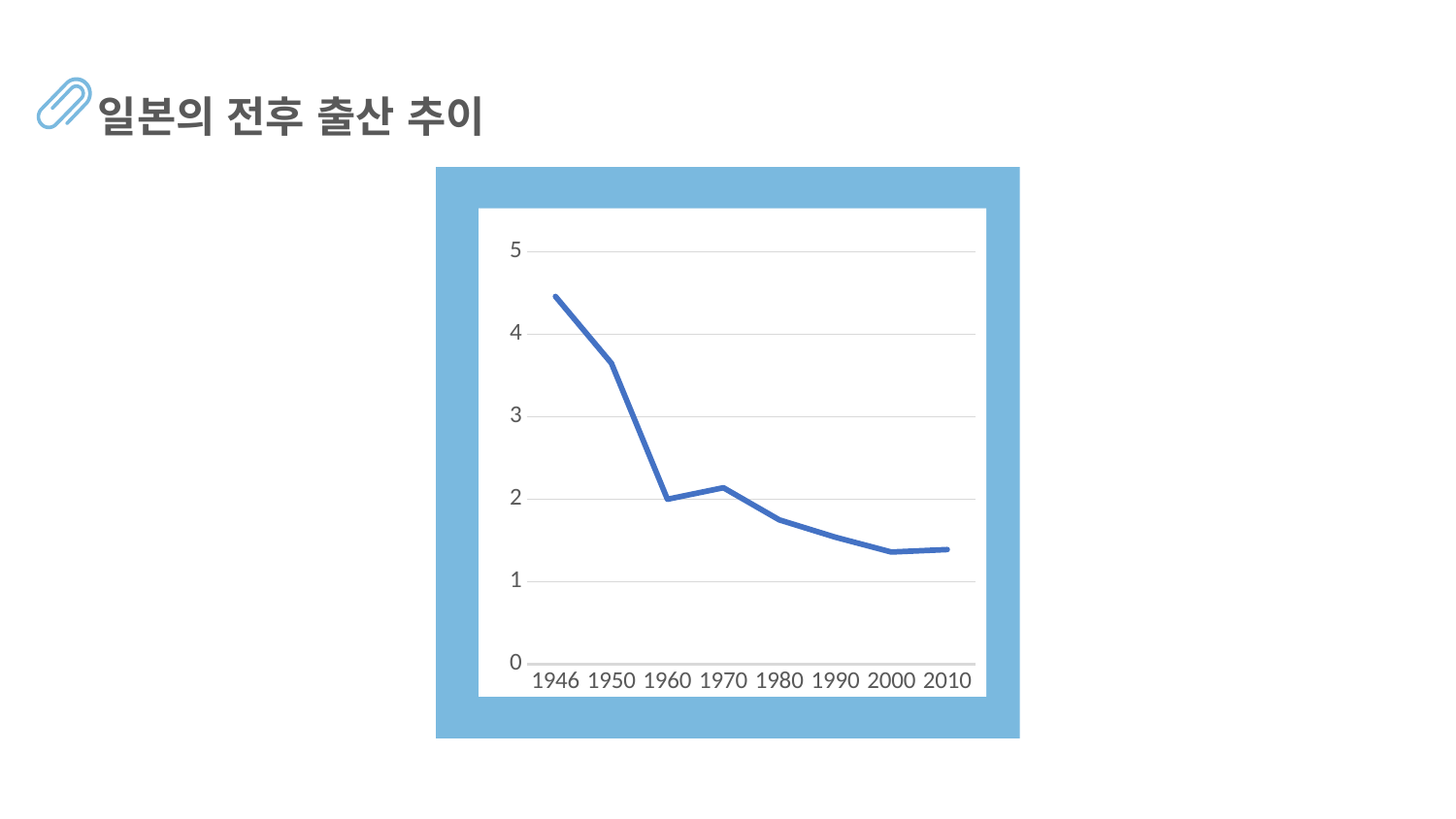

일본의 전후 출산 추이

### Chart

| Category | 계열 1 |
|---|---|
| 1946 | 4.46 |
| 1950 | 3.65 |
| 1960 | 2.0 |
| 1970 | 2.14 |
| 1980 | 1.75 |
| 1990 | 1.54 |
| 2000 | 1.36 |
| 2010 | 1.39 |